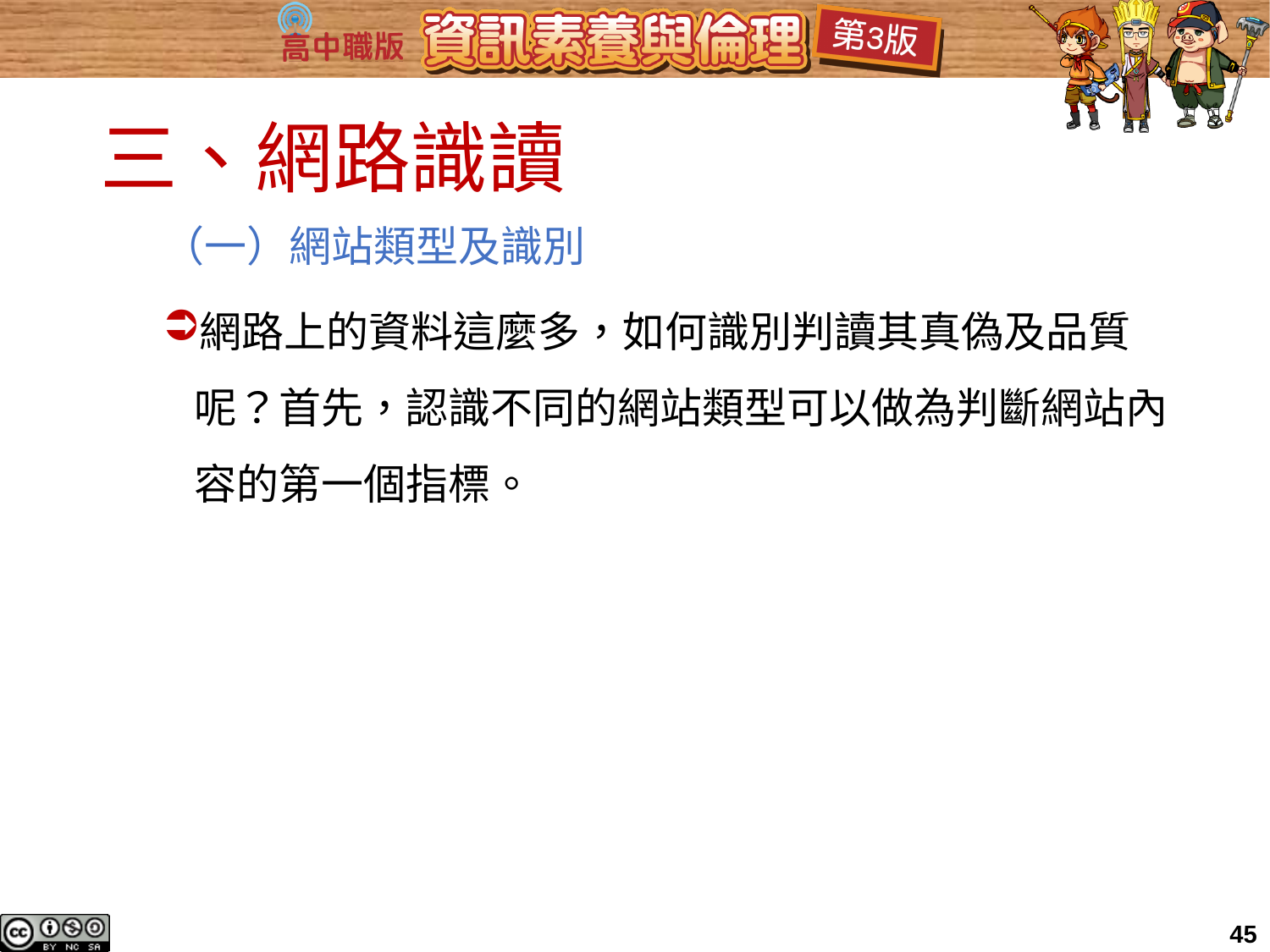

# 三、網路識讀

（一）網站類型及識別
網路上的資料這麼多，如何識別判讀其真偽及品質呢？首先，認識不同的網站類型可以做為判斷網站內容的第一個指標。
45